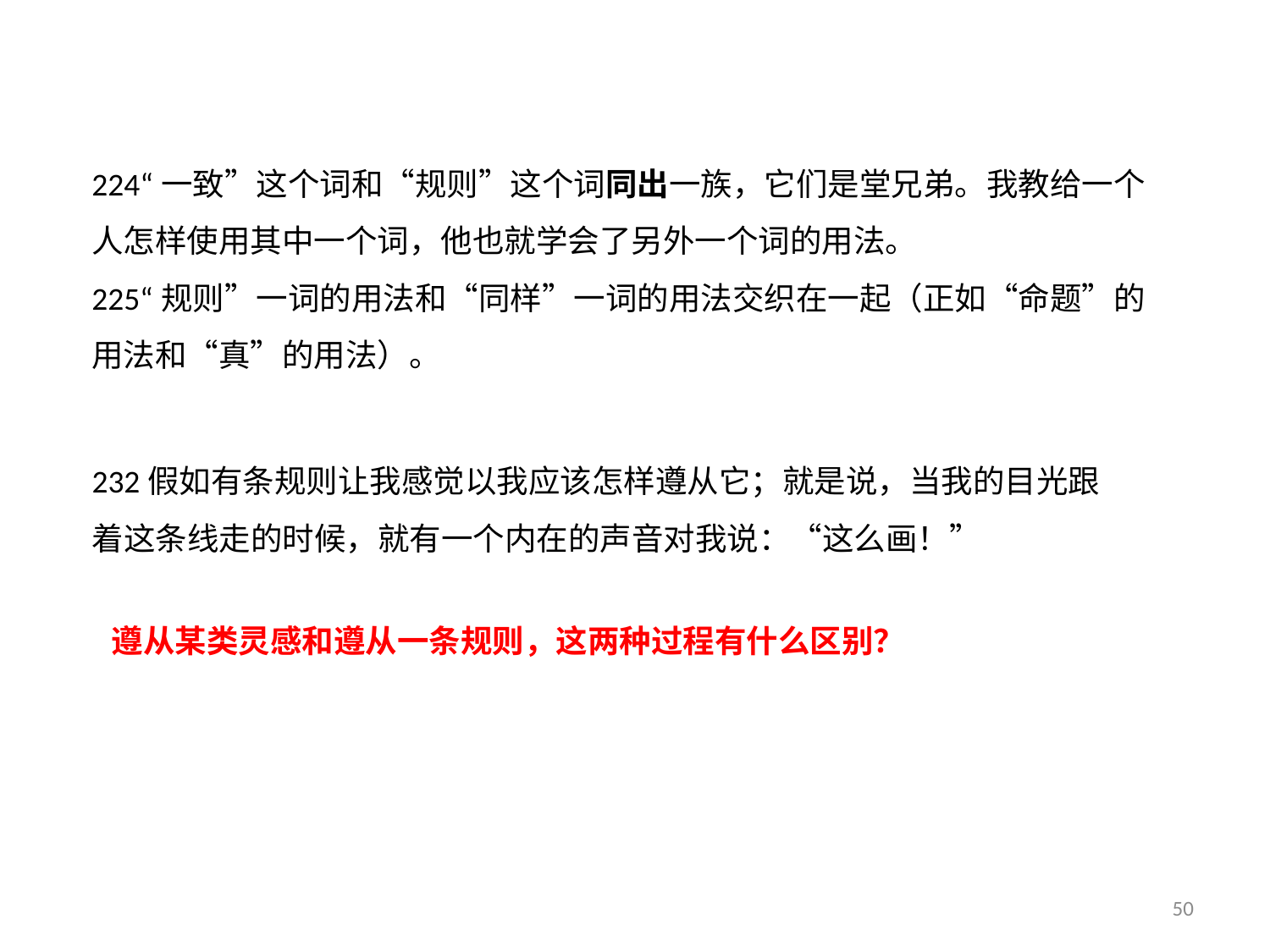

224“一致”这个词和“规则”这个词同出一族，它们是堂兄弟。我教给一个人怎样使用其中一个词，他也就学会了另外一个词的用法。
225“规则”一词的用法和“同样”一词的用法交织在一起（正如“命题”的用法和“真”的用法）。
232假如有条规则让我感觉以我应该怎样遵从它；就是说，当我的目光跟着这条线走的时候，就有一个内在的声音对我说：“这么画！”
遵从某类灵感和遵从一条规则，这两种过程有什么区别？
50